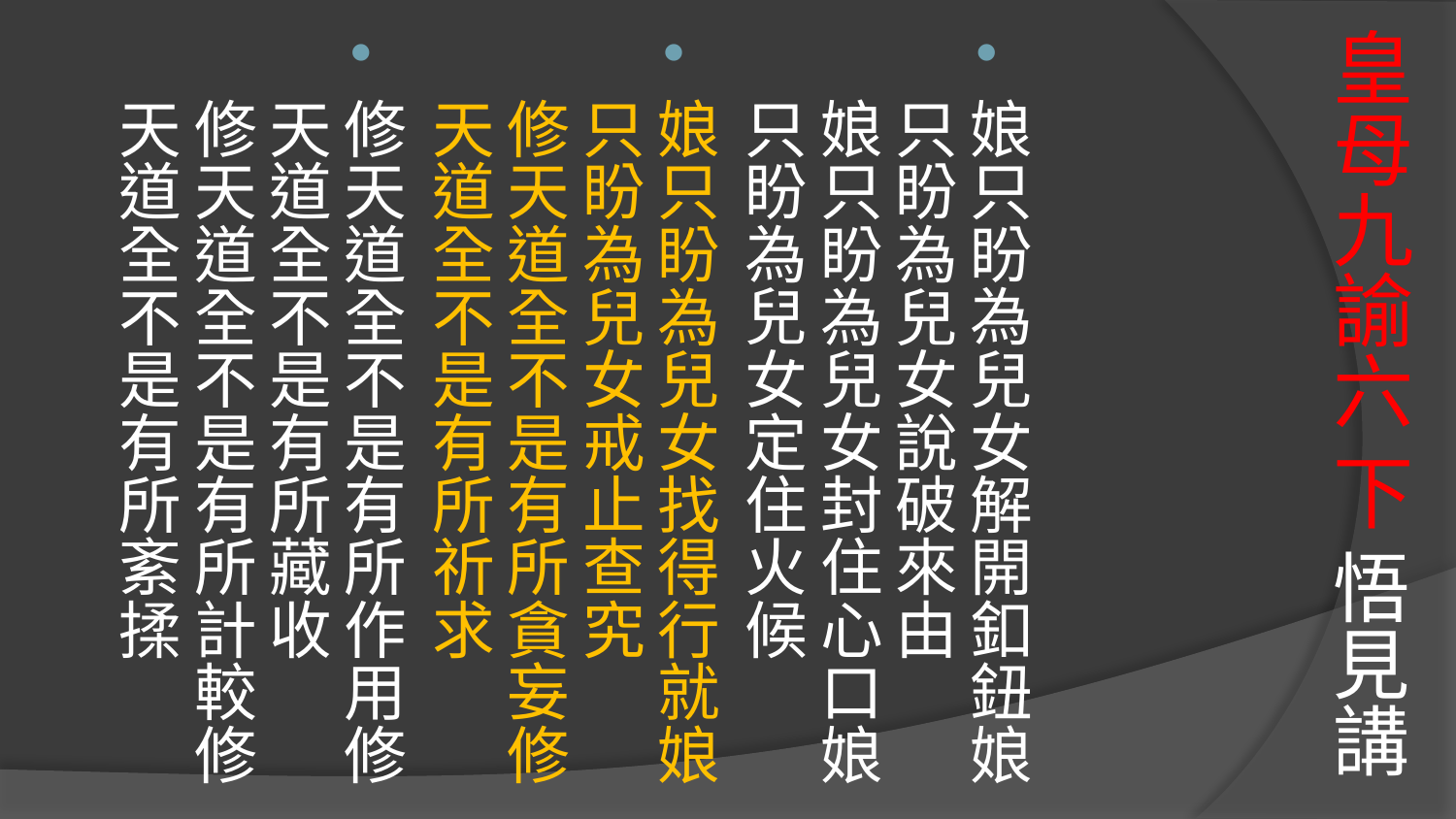

# 皇母九諭六 下 悟見講
娘只盼為兒女解開釦鈕娘只盼為兒女說破來由
娘只盼為兒女封住心口娘只盼為兒女定住火候
娘只盼為兒女找得行就娘只盼為兒女戒止查究
修天道全不是有所貪妄修天道全不是有所祈求
修天道全不是有所作用修天道全不是有所藏收
修天道全不是有所計較修天道全不是有所紊揉